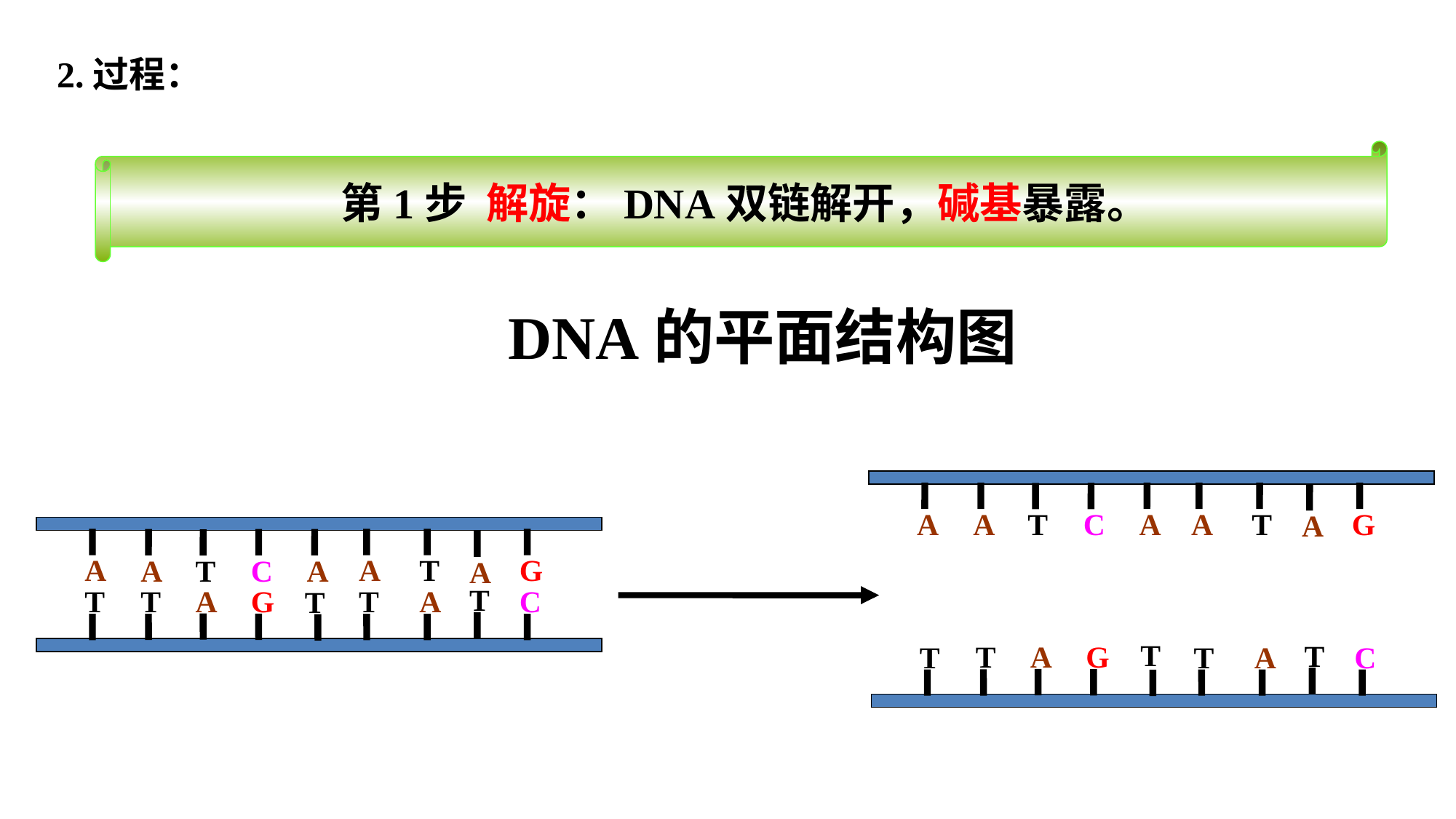

2.过程：
第1步  解旋：DNA双链解开，碱基暴露。
DNA的平面结构图

A
A
T
G
A
C
A
T
A

A
A
T
G
A
C
A
T
A
T

A

T

G

T

T

A

C

T
T
T

A

T

G

T

T

A

C